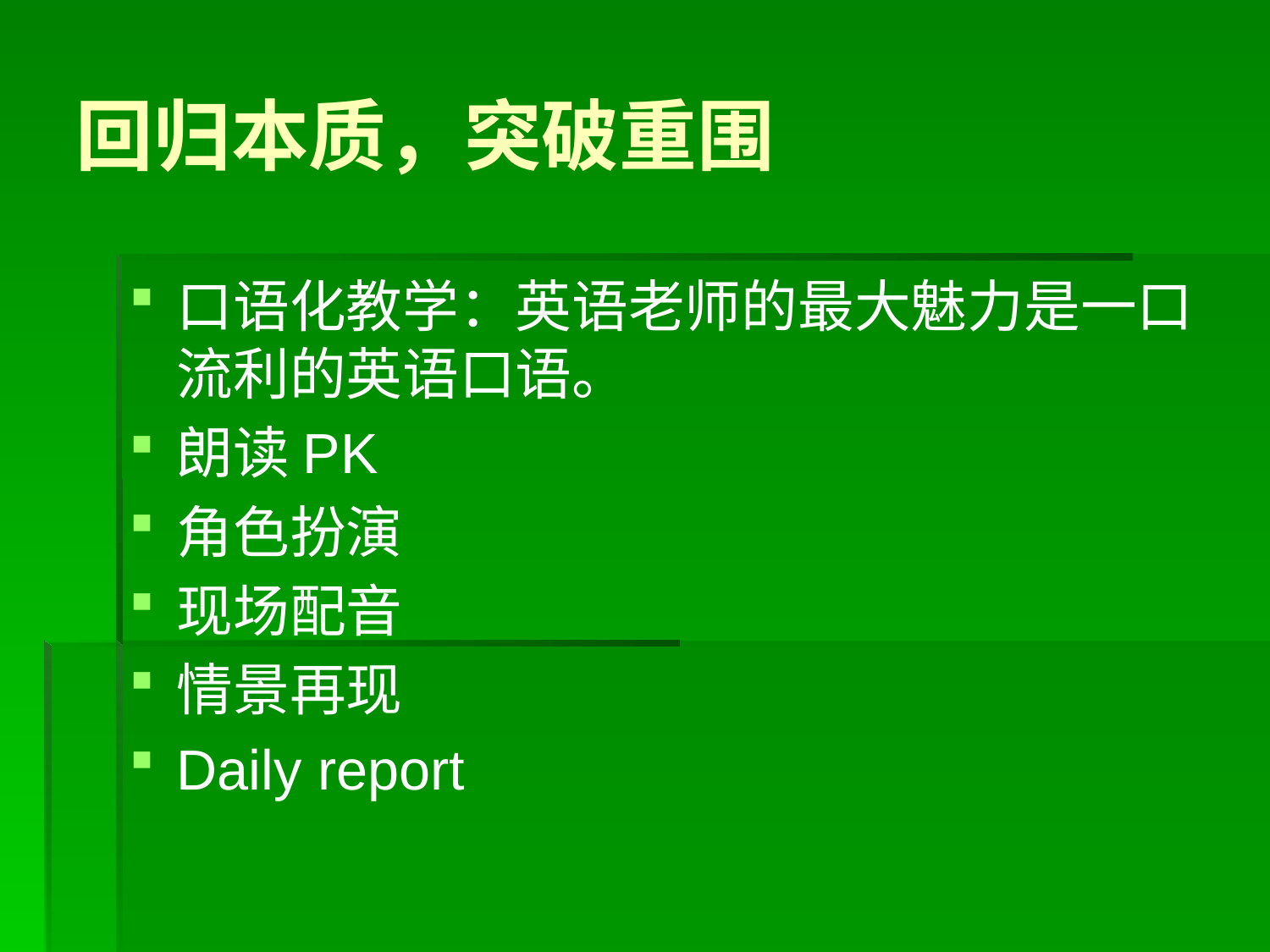

# 回归本质，突破重围
口语化教学：英语老师的最大魅力是一口流利的英语口语。
朗读PK
角色扮演
现场配音
情景再现
Daily report